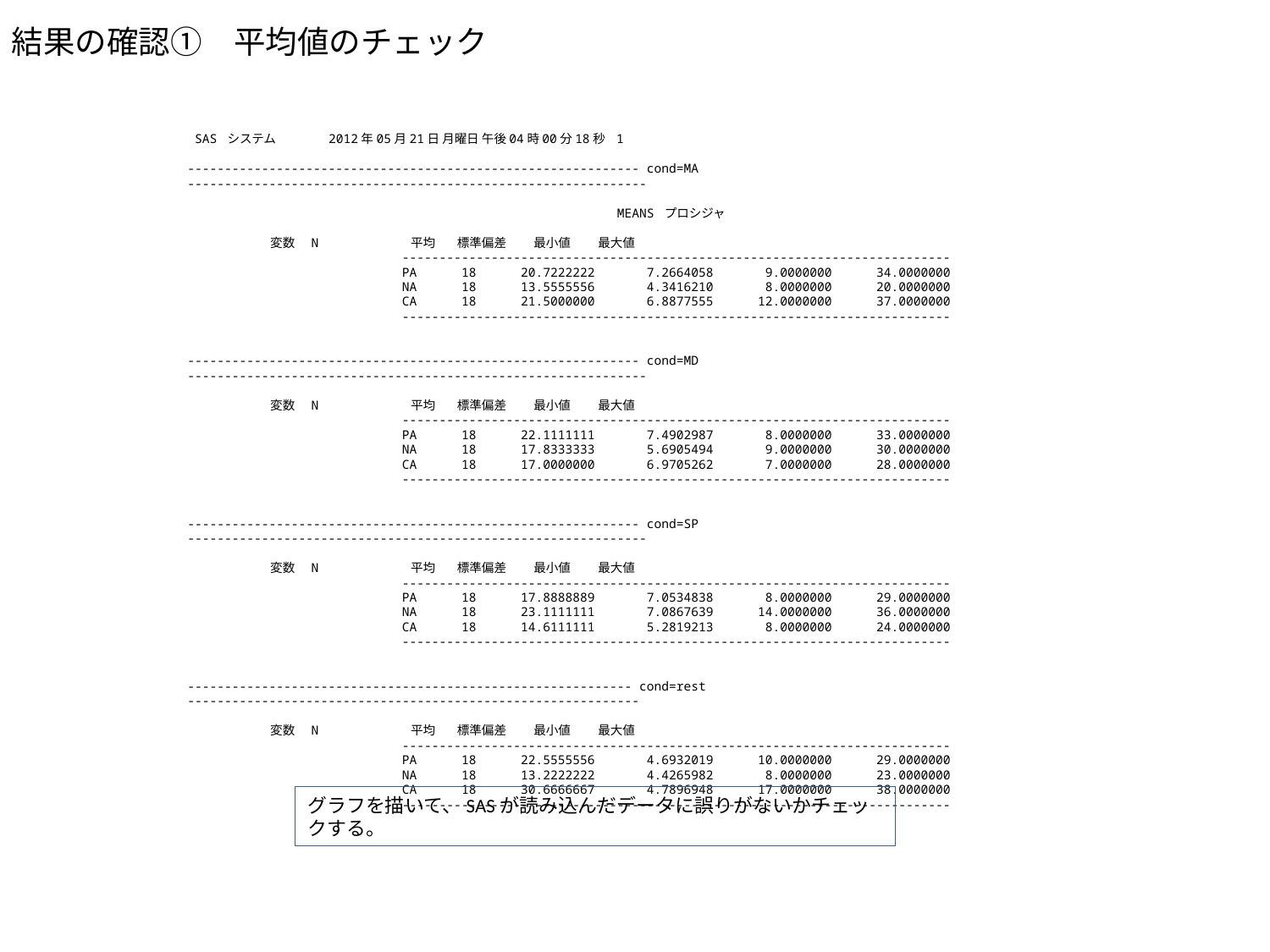

結果の確認①　平均値のチェック
 SAS システム                  2012年05月21日 月曜日 午後04時00分18秒   1

------------------------------------------------------------- cond=MA --------------------------------------------------------------

                                                          MEANS プロシジャ

                             変数     N            平均        標準偏差          最小値          最大値
                             --------------------------------------------------------------------------
                             PA      18      20.7222222       7.2664058       9.0000000      34.0000000
                             NA      18      13.5555556       4.3416210       8.0000000      20.0000000
                             CA      18      21.5000000       6.8877555      12.0000000      37.0000000
                             --------------------------------------------------------------------------

------------------------------------------------------------- cond=MD --------------------------------------------------------------

                             変数     N            平均        標準偏差          最小値          最大値
                             --------------------------------------------------------------------------
                             PA      18      22.1111111       7.4902987       8.0000000      33.0000000
                             NA      18      17.8333333       5.6905494       9.0000000      30.0000000
                             CA      18      17.0000000       6.9705262       7.0000000      28.0000000
                             --------------------------------------------------------------------------

------------------------------------------------------------- cond=SP --------------------------------------------------------------

                             変数     N            平均        標準偏差          最小値          最大値
                             --------------------------------------------------------------------------
                             PA      18      17.8888889       7.0534838       8.0000000      29.0000000
                             NA      18      23.1111111       7.0867639      14.0000000      36.0000000
                             CA      18      14.6111111       5.2819213       8.0000000      24.0000000
                             --------------------------------------------------------------------------

------------------------------------------------------------ cond=rest -------------------------------------------------------------

                             変数     N            平均        標準偏差          最小値          最大値
                             --------------------------------------------------------------------------
                             PA      18      22.5555556       4.6932019      10.0000000      29.0000000
                             NA      18      13.2222222       4.4265982       8.0000000      23.0000000
                             CA      18      30.6666667       4.7896948      17.0000000      38.0000000
                             --------------------------------------------------------------------------
グラフを描いて、SASが読み込んだデータに誤りがないかチェックする。